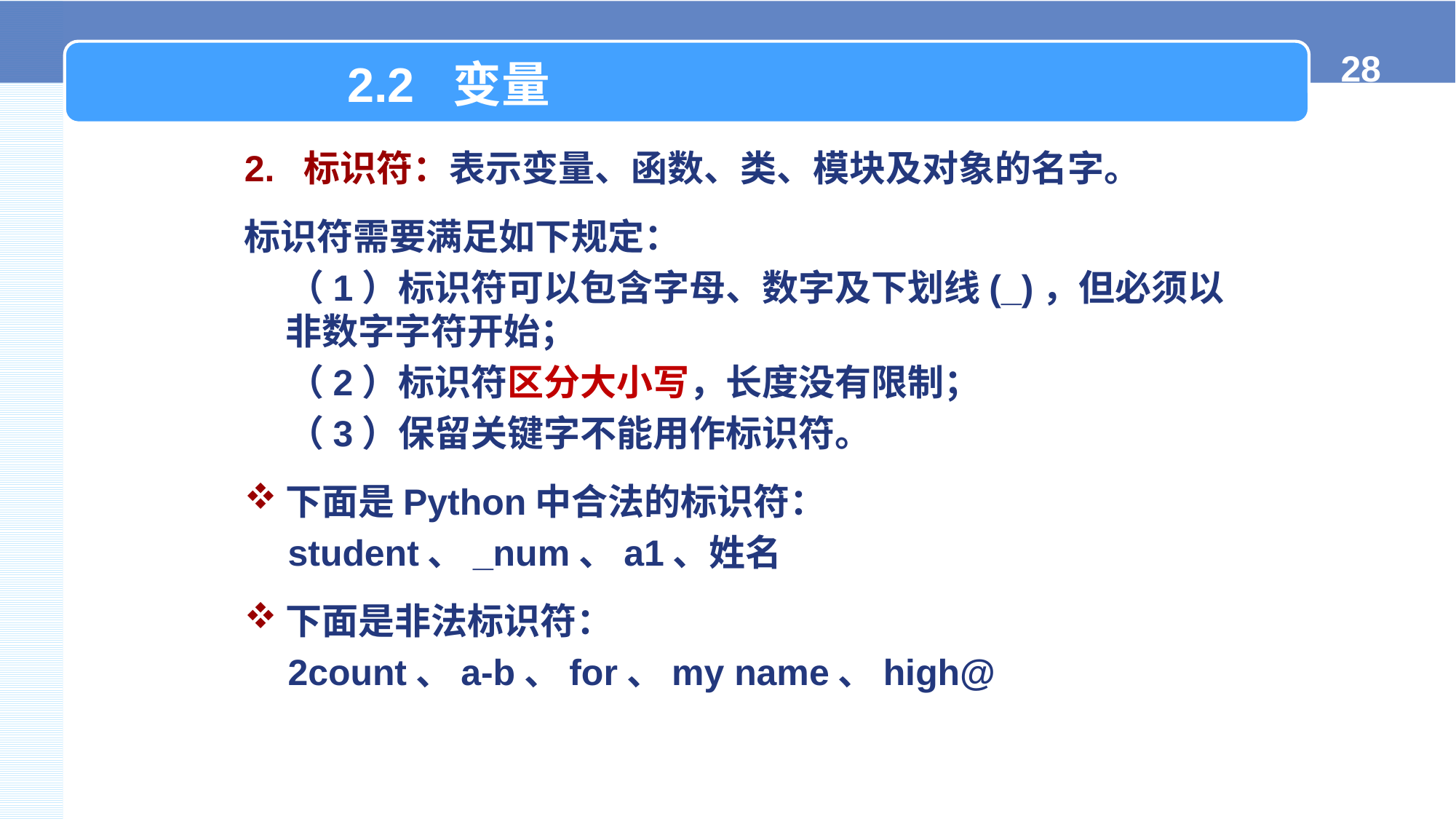

2.2  变量
2.  标识符：表示变量、函数、类、模块及对象的名字。
标识符需要满足如下规定：
（1）标识符可以包含字母、数字及下划线(_)，但必须以非数字字符开始；
（2）标识符区分大小写，长度没有限制；
（3）保留关键字不能用作标识符。
下面是Python中合法的标识符：
student、_num、a1、姓名
下面是非法标识符：
2count、a-b、for、my name、high@